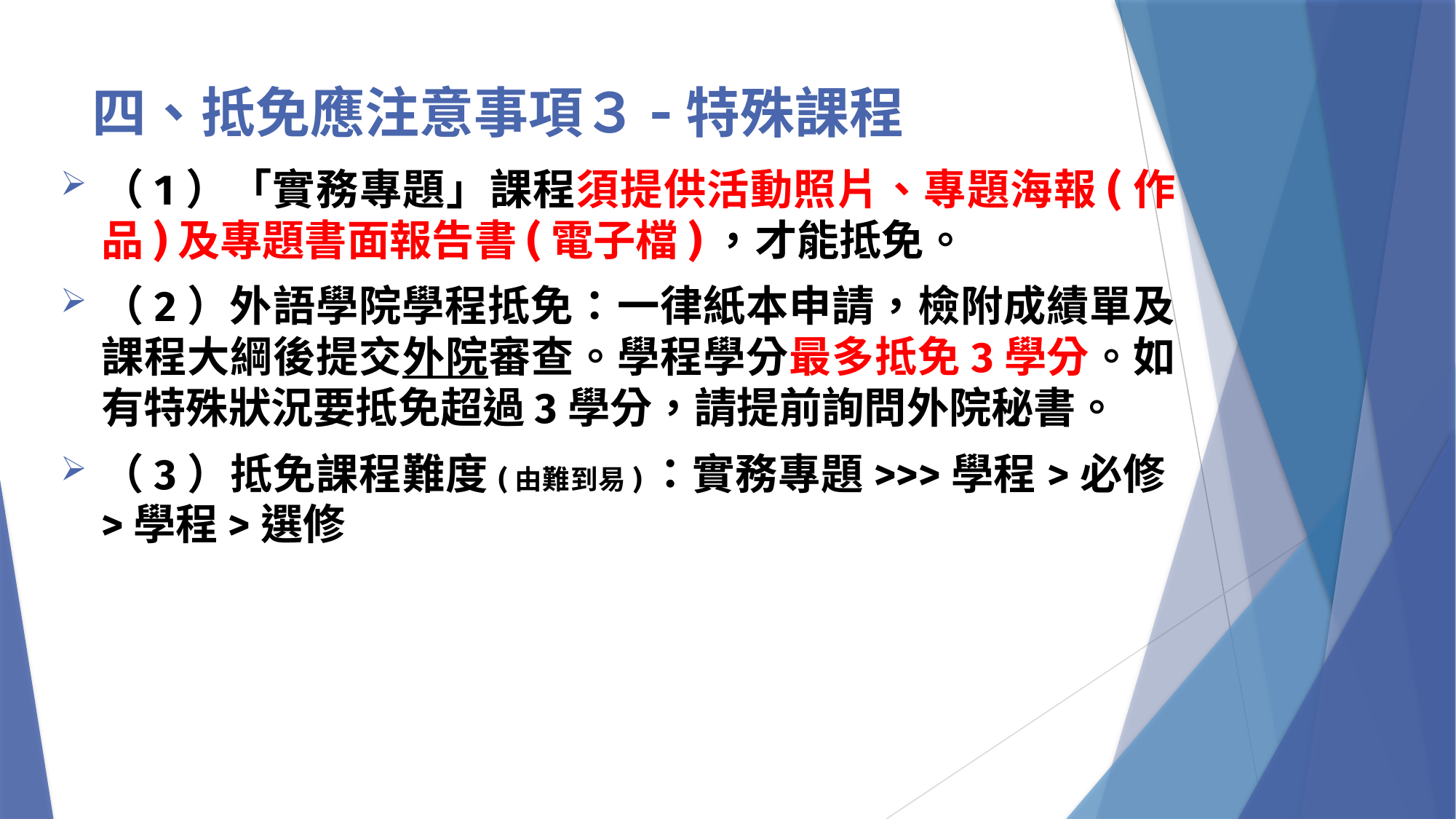

# 四、抵免應注意事項３-特殊課程
（1）「實務專題」課程須提供活動照片、專題海報(作品)及專題書面報告書(電子檔)，才能抵免。
（2）外語學院學程抵免：一律紙本申請，檢附成績單及課程大綱後提交外院審查。學程學分最多抵免3學分。如有特殊狀況要抵免超過3學分，請提前詢問外院秘書。
（3）抵免課程難度(由難到易)：實務專題>>>學程>必修>學程>選修